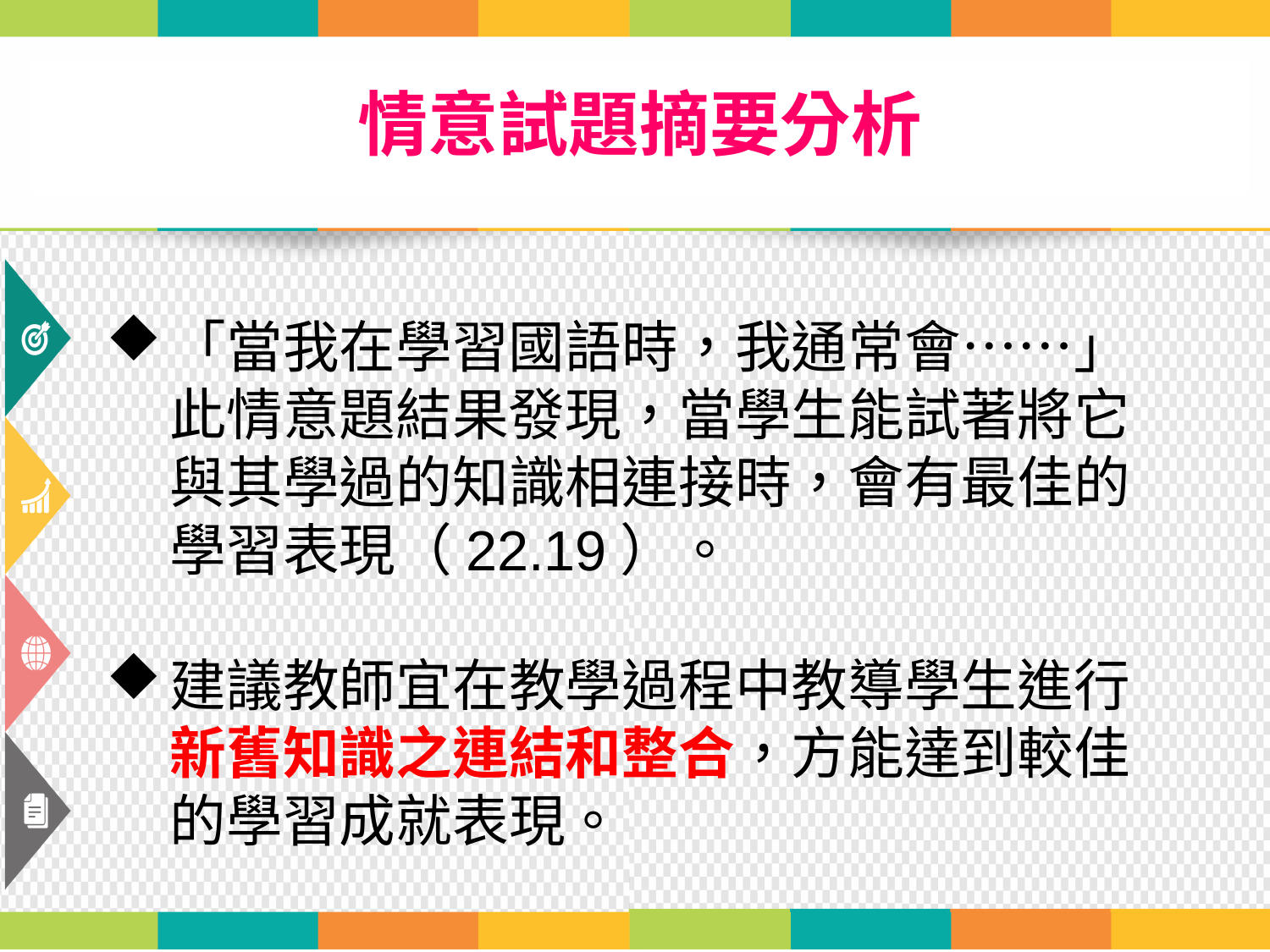

# 情意試題摘要分析
「當我在學習國語時，我通常會……」此情意題結果發現，當學生能試著將它與其學過的知識相連接時，會有最佳的學習表現（22.19）。

建議教師宜在教學過程中教導學生進行新舊知識之連結和整合，方能達到較佳的學習成就表現。